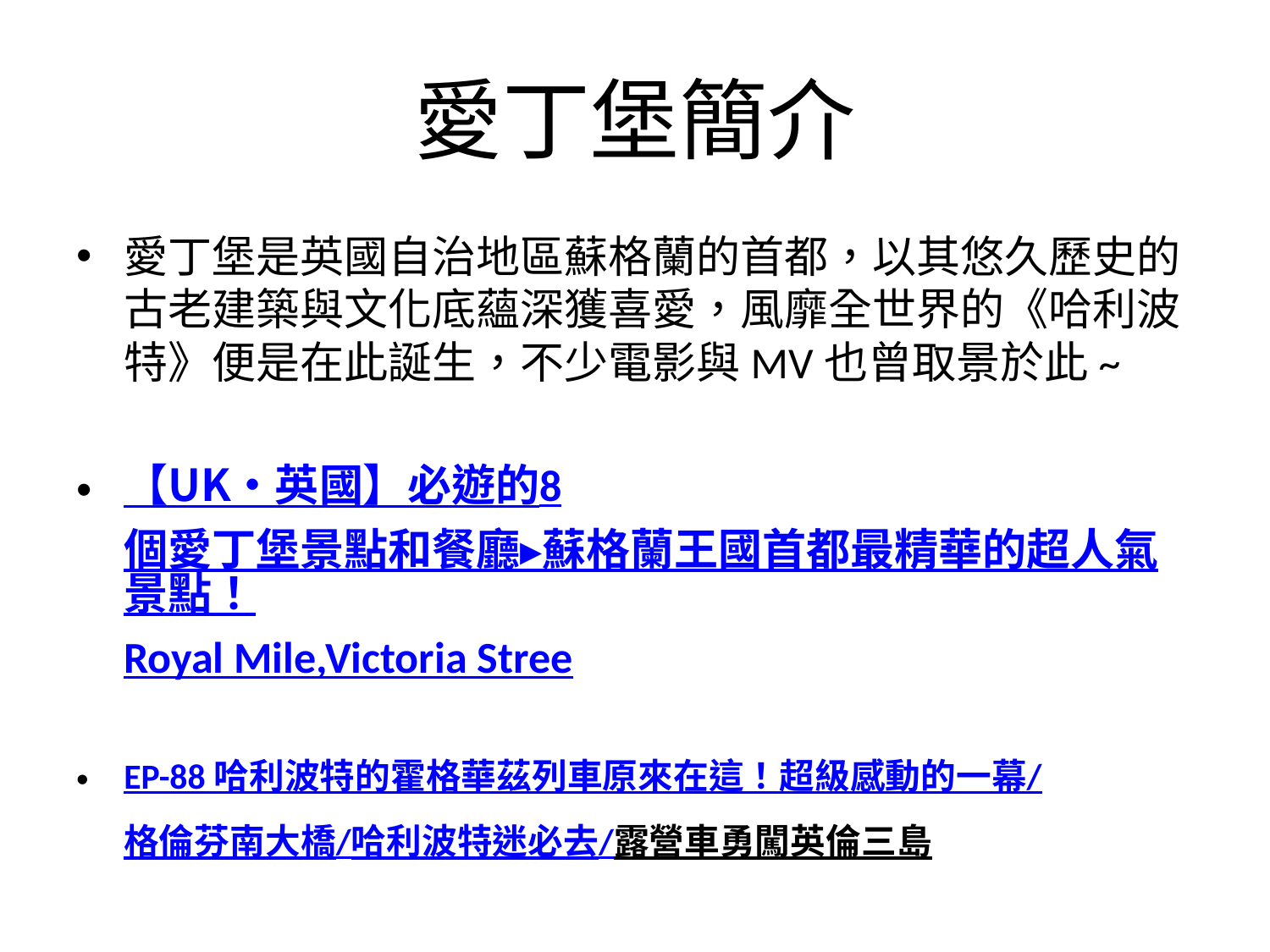

# 愛丁堡簡介
愛丁堡是英國自治地區蘇格蘭的首都，以其悠久歷史的古老建築與文化底蘊深獲喜愛，風靡全世界的《哈利波特》便是在此誕生，不少電影與MV也曾取景於此~

【UK•英國】必遊的8個愛丁堡景點和餐廳▸蘇格蘭王國首都最精華的超人氣景點！Royal Mile,Victoria Stree

EP-88 哈利波特的霍格華茲列車原來在這！超級感動的一幕/格倫芬南大橋/哈利波特迷必去/露營車勇闖英倫三島